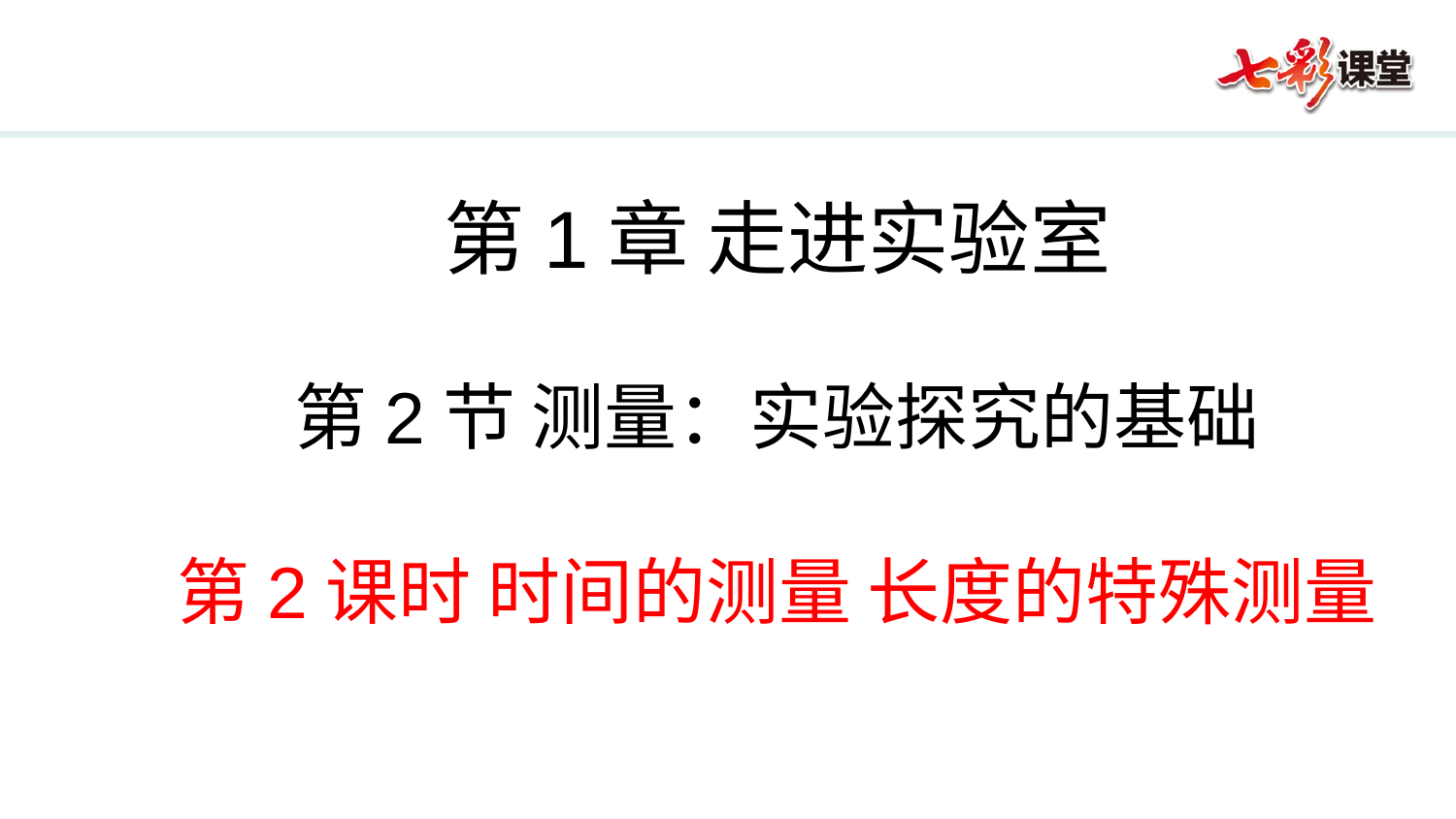

第1章 走进实验室

第2节 测量：实验探究的基础

第2课时 时间的测量 长度的特殊测量